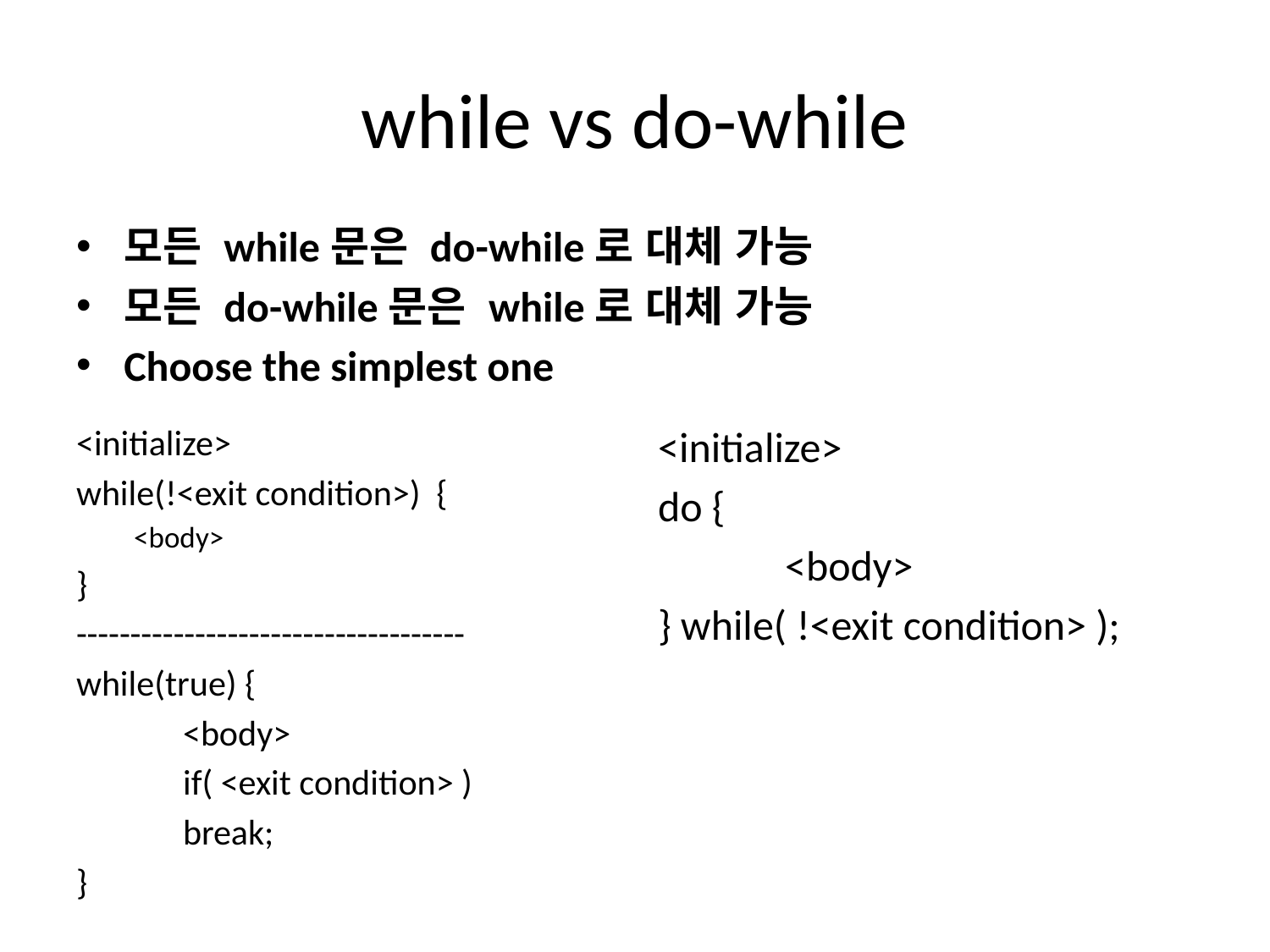

# while vs do-while
모든 while문은 do-while로 대체 가능
모든 do-while문은 while로 대체 가능
Choose the simplest one
<initialize>
while(!<exit condition>)  {
<body>
}
------------------------------------
while(true) {
	<body>
	if( <exit condition> )
		break;
}
<initialize>
do {
	<body>
} while( !<exit condition> );